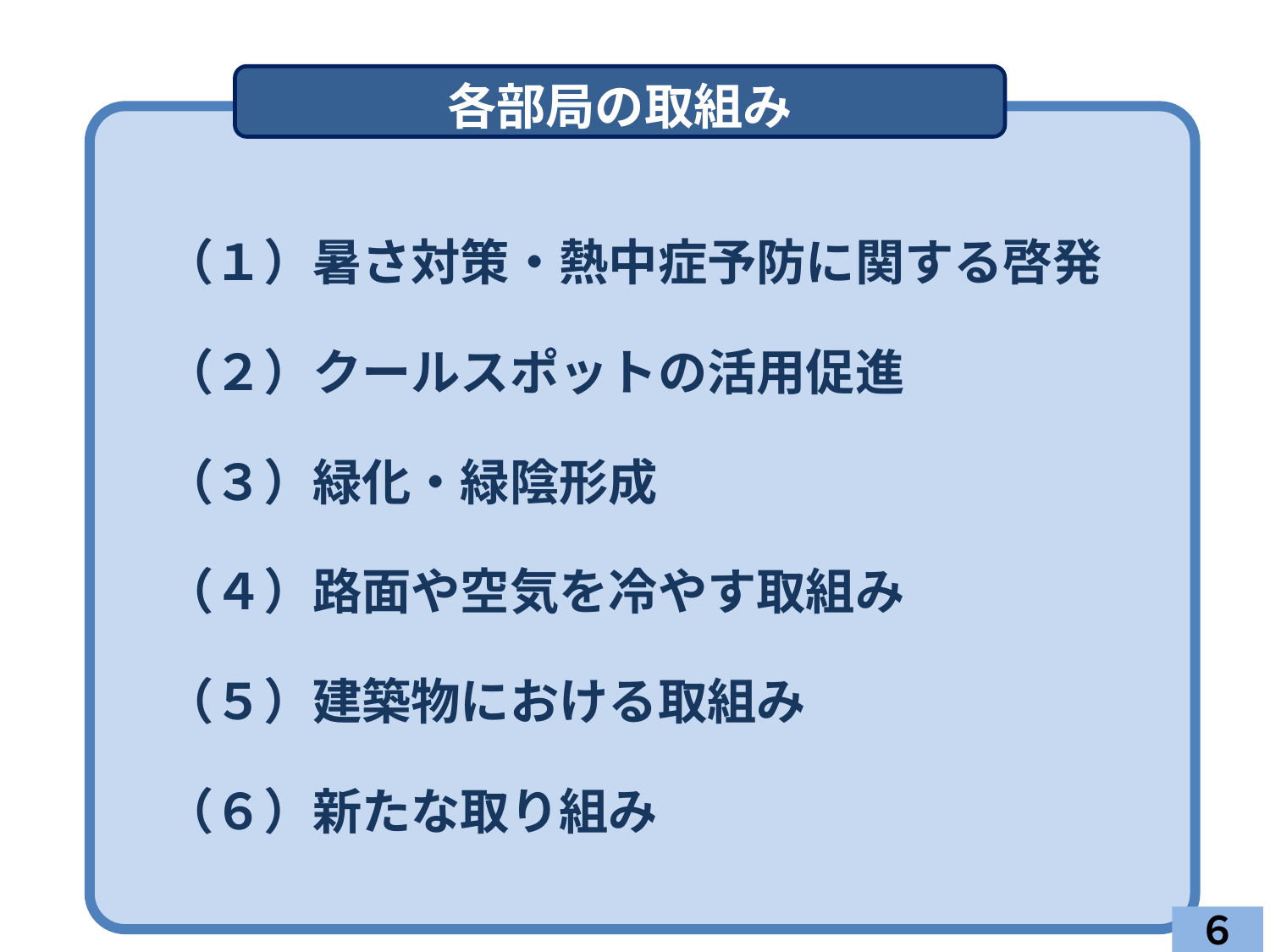

各部局の取組み

（１）暑さ対策・熱中症予防に関する啓発
（２）クールスポットの活用促進
（３）緑化・緑陰形成
（４）路面や空気を冷やす取組み
（５）建築物における取組み
（６）新たな取り組み
６